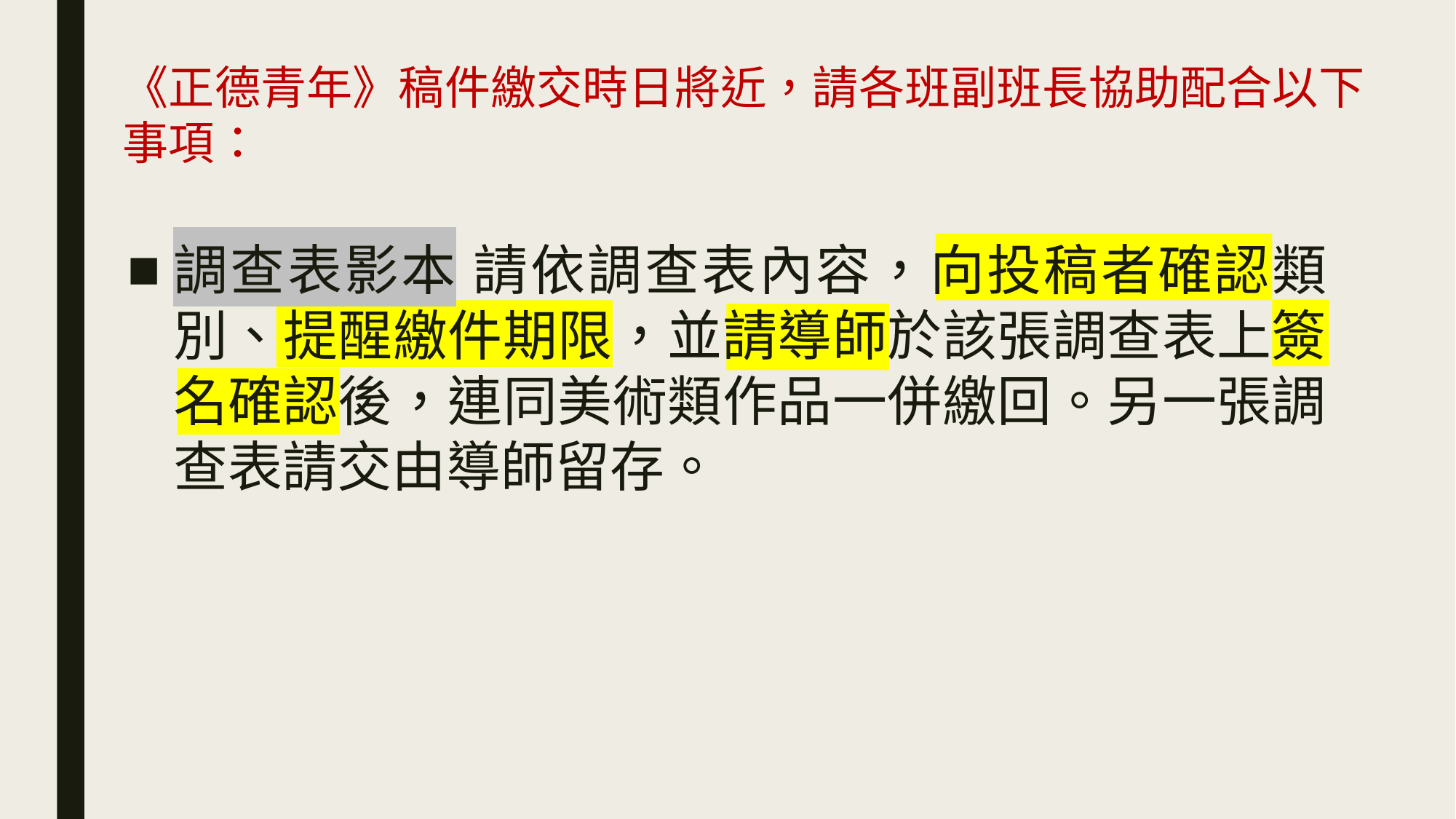

# 《正德青年》稿件繳交時日將近，請各班副班長協助配合以下事項：
調查表影本 請依調查表內容，向投稿者確認類別、提醒繳件期限，並請導師於該張調查表上簽名確認後，連同美術類作品一併繳回。另一張調查表請交由導師留存。